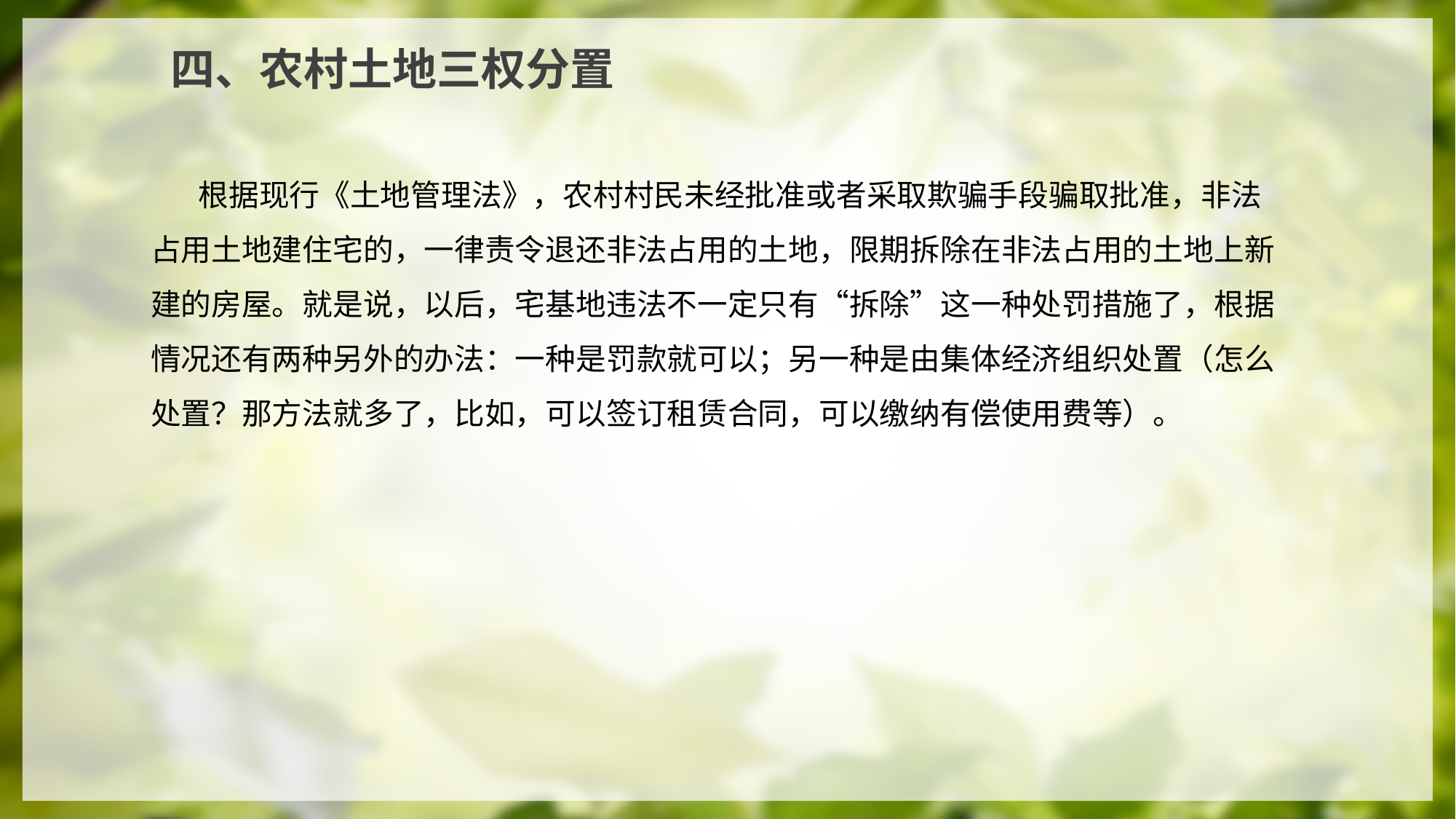

四、农村土地三权分置
      根据现行《土地管理法》，农村村民未经批准或者采取欺骗手段骗取批准，非法占用土地建住宅的，一律责令退还非法占用的土地，限期拆除在非法占用的土地上新建的房屋。就是说，以后，宅基地违法不一定只有“拆除”这一种处罚措施了，根据情况还有两种另外的办法：一种是罚款就可以；另一种是由集体经济组织处置（怎么处置？那方法就多了，比如，可以签订租赁合同，可以缴纳有偿使用费等）。